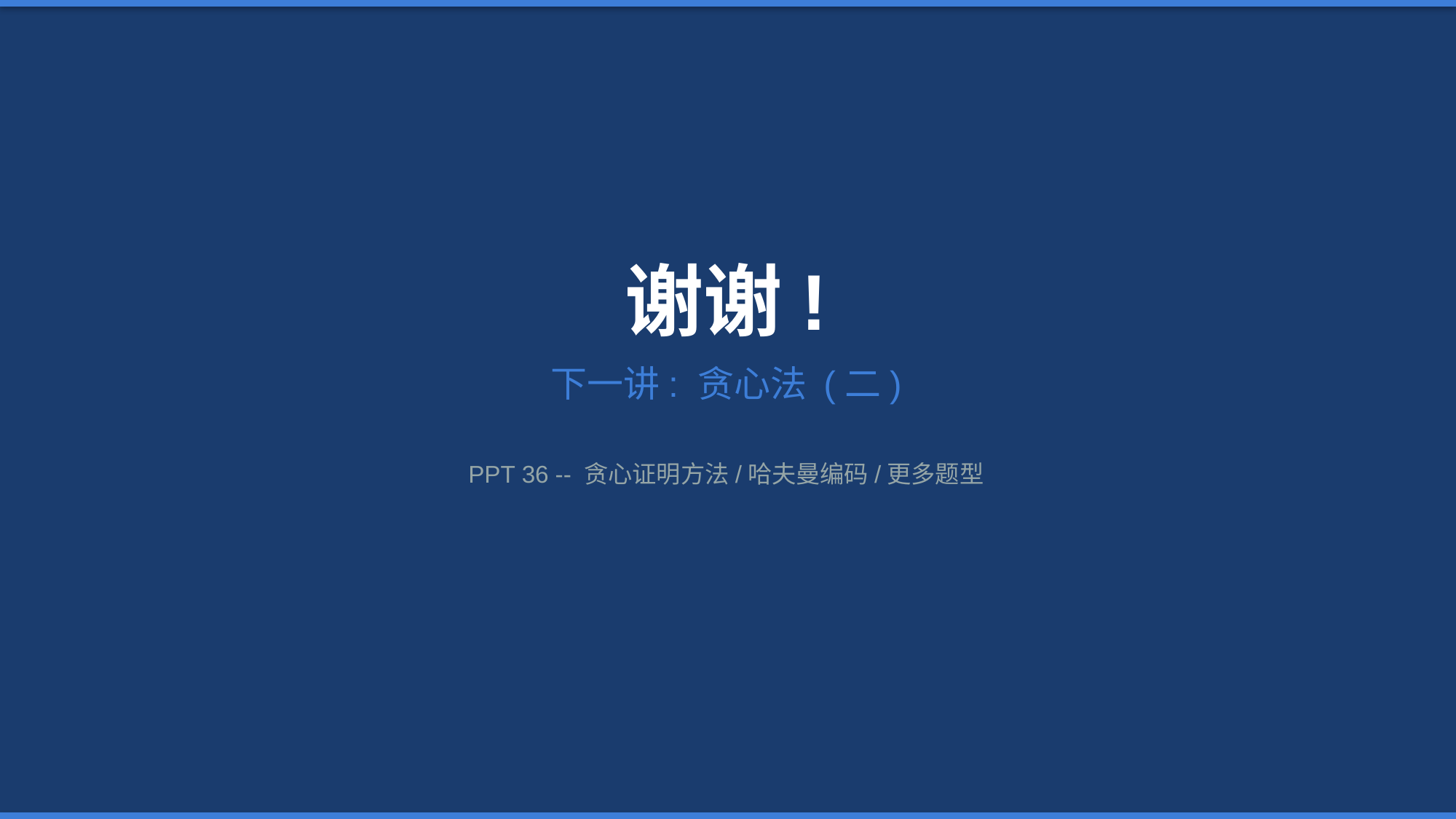

谢谢!
下一讲: 贪心法 (二)
PPT 36 -- 贪心证明方法/哈夫曼编码/更多题型